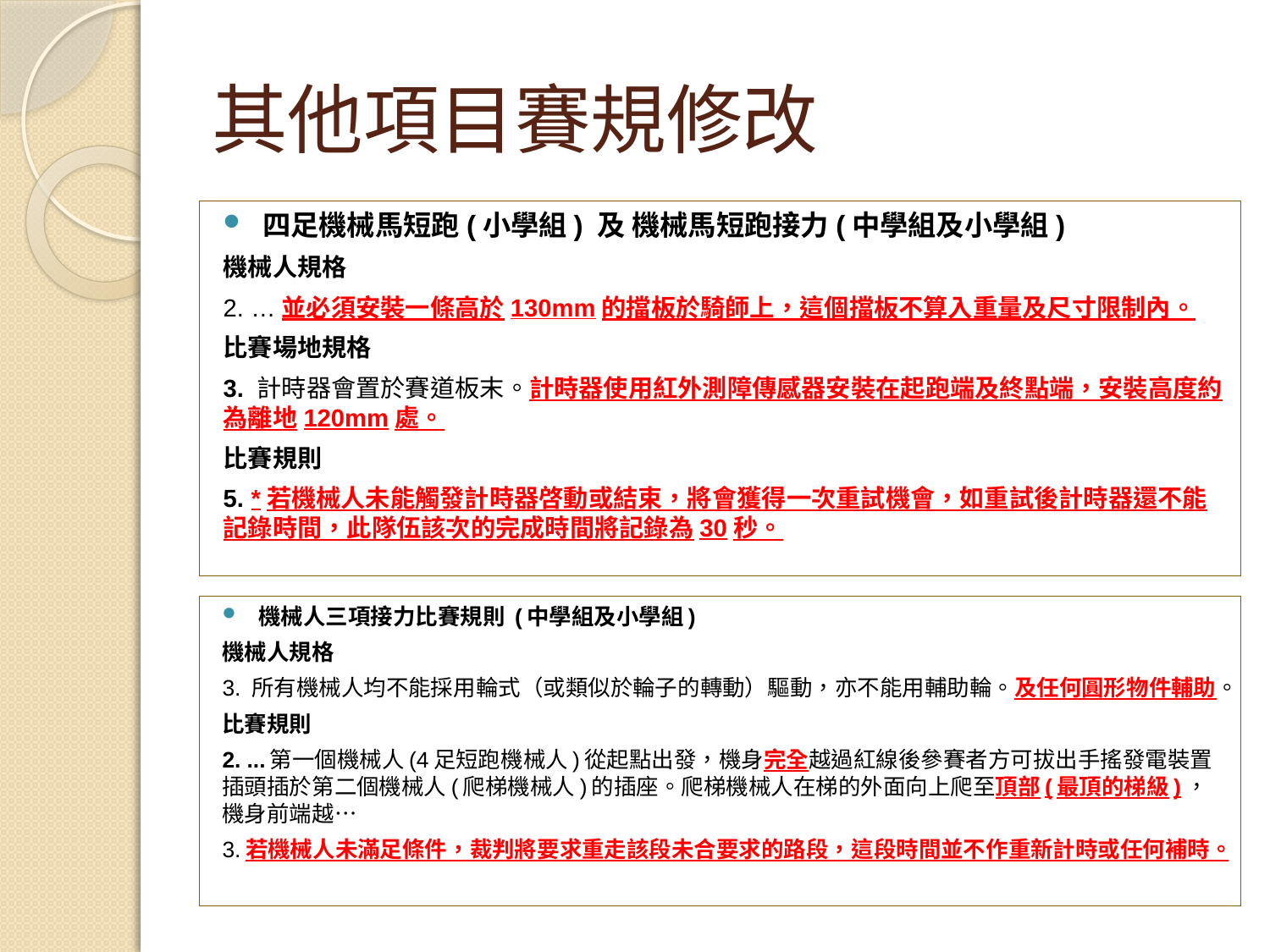

# 其他項目賽規修改
四足機械馬短跑(小學組) 及 機械馬短跑接力(中學組及小學組)
機械人規格
2. …並必須安裝一條高於130mm的擋板於騎師上，這個擋板不算入重量及尺寸限制內。
比賽場地規格
3. 計時器會置於賽道板末。計時器使用紅外測障傳感器安裝在起跑端及終點端，安裝高度約為離地120mm處。
比賽規則
5. *若機械人未能觸發計時器啓動或結束，將會獲得一次重試機會，如重試後計時器還不能記錄時間，此隊伍該次的完成時間將記錄為30秒。

機械人三項接力比賽規則 (中學組及小學組)
機械人規格
3. 所有機械人均不能採用輪式（或類似於輪子的轉動）驅動，亦不能用輔助輪。及任何圓形物件輔助。
比賽規則
2. ...第一個機械人(4足短跑機械人)從起點出發，機身完全越過紅線後參賽者方可拔出手搖發電裝置插頭插於第二個機械人(爬梯機械人)的插座。爬梯機械人在梯的外面向上爬至頂部(最頂的梯級)，機身前端越…
3.若機械人未滿足條件，裁判將要求重走該段未合要求的路段，這段時間並不作重新計時或任何補時。